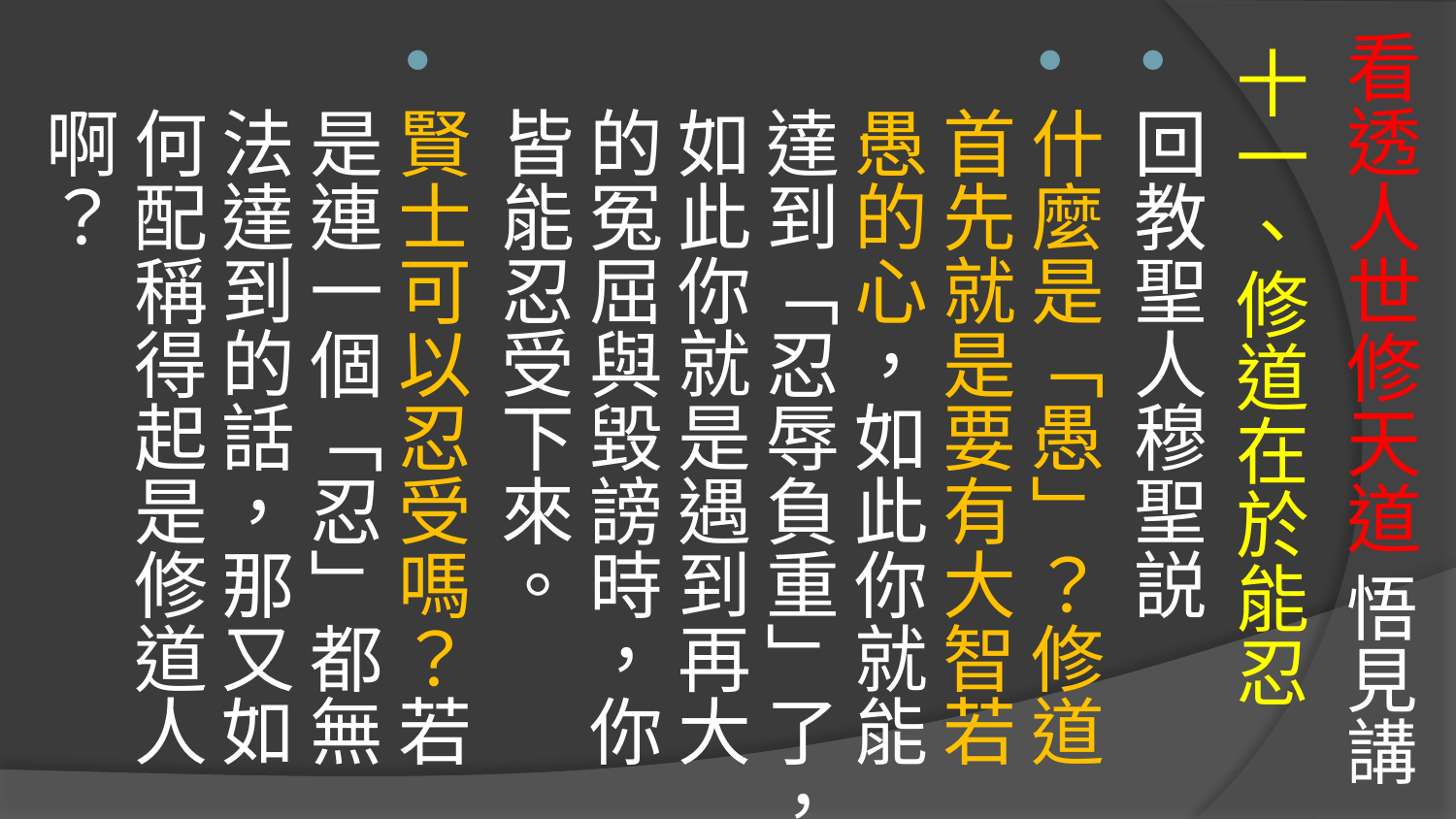

# 看透人世修天道 悟見講
十一、修道在於能忍
回教聖人穆聖説
什麼是「愚」？修道首先就是要有大智若愚的心，如此你就能達到「忍辱負重」了，如此你就是遇到再大的冤屈與毀謗時，你皆能忍受下來。
賢士可以忍受嗎？若是連一個「忍」都無法達到的話，那又如何配稱得起是修道人啊？